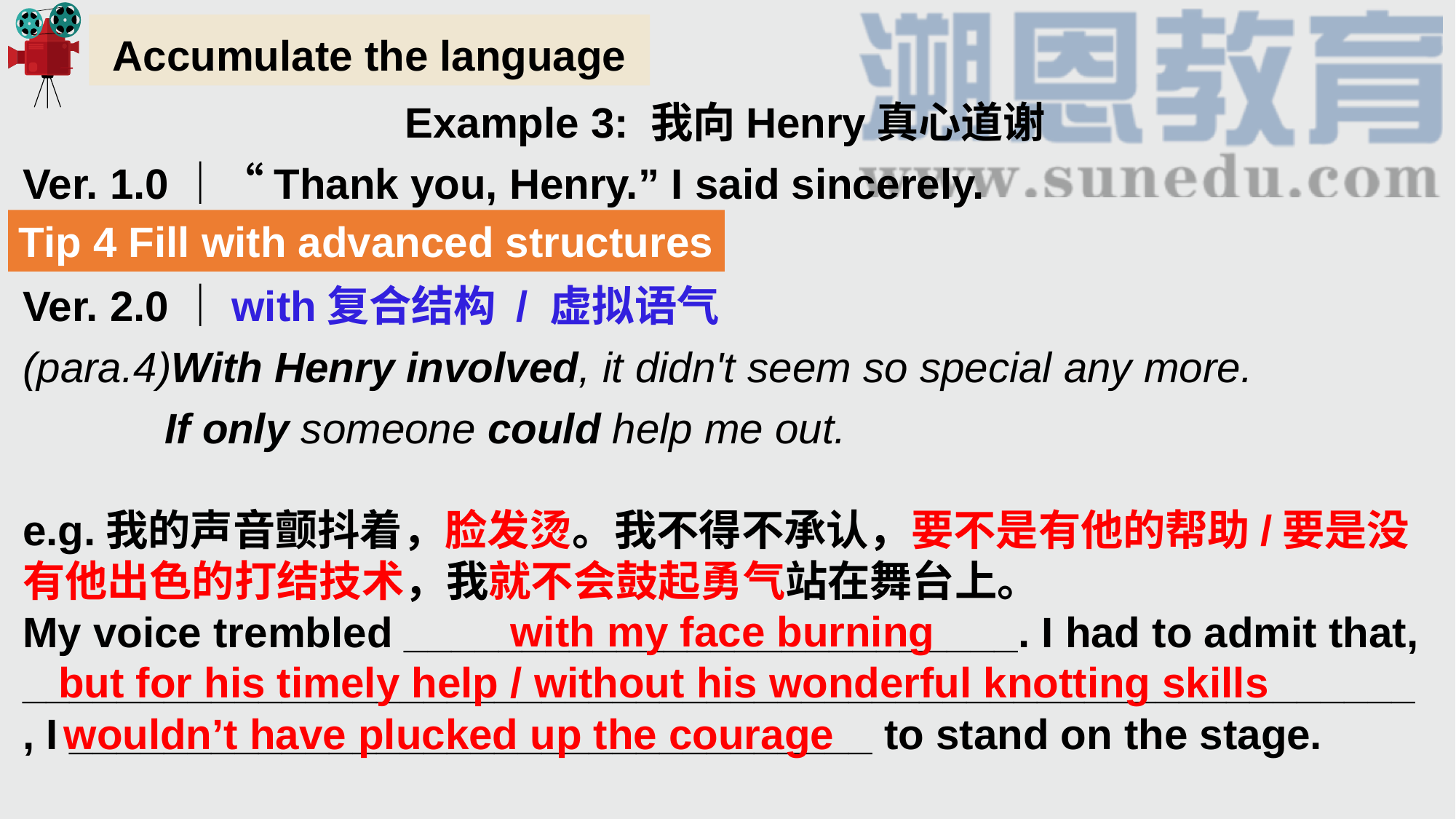

Accumulate the language
Example 3: 我向Henry真心道谢
Ver. 1.0｜“Thank you, Henry.” I said sincerely.

Ver. 2.0｜with复合结构 / 虚拟语气
(para.4)With Henry involved, it didn't seem so special any more.
            If only someone could help me out.

e.g.我的声音颤抖着，脸发烫。我不得不承认，要不是有他的帮助/要是没有他出色的打结技术，我就不会鼓起勇气站在舞台上。
My voice trembled __________________________. I had to admit that, ___________________________________________________________, I __________________________________ to stand on the stage.
Tip 4 Fill with advanced structures
 with my face burning
but for his timely help / without his wonderful knotting skills
wouldn’t have plucked up the courage